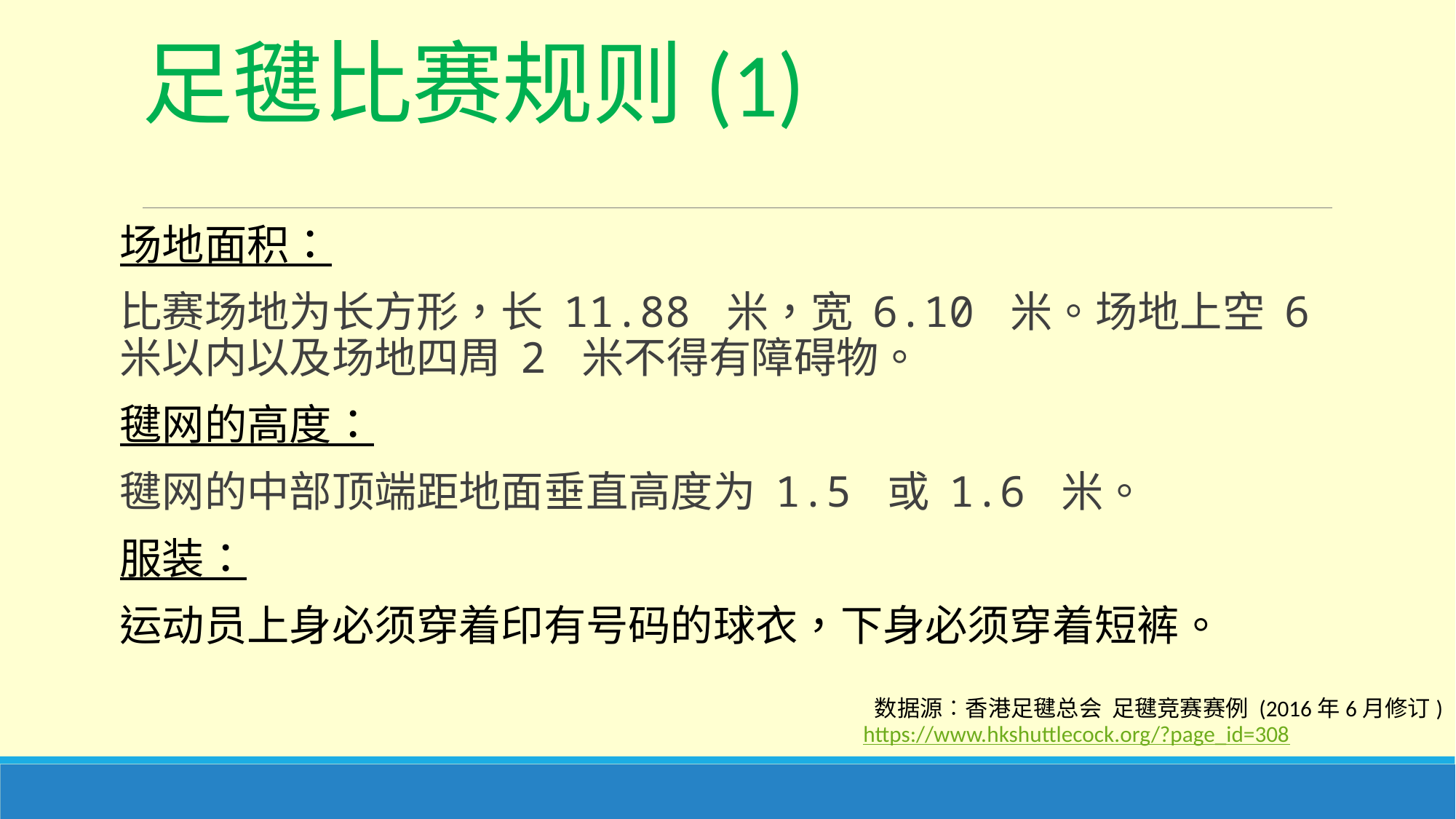

# 足毽比赛规则(1)
场地面积：
比赛场地为长方形，长 11.88 米，宽 6.10 米。场地上空 6 米以内以及场地四周 2 米不得有障碍物。
毽网的高度：
毽网的中部顶端距地面垂直高度为 1.5 或 1.6 米。
服装：
运动员上身必须穿着印有号码的球衣，下身必须穿着短裤。

 数据源︰香港足毽总会  足毽竞赛赛例 (2016年6月修订) https://www.hkshuttlecock.org/?page_id=308